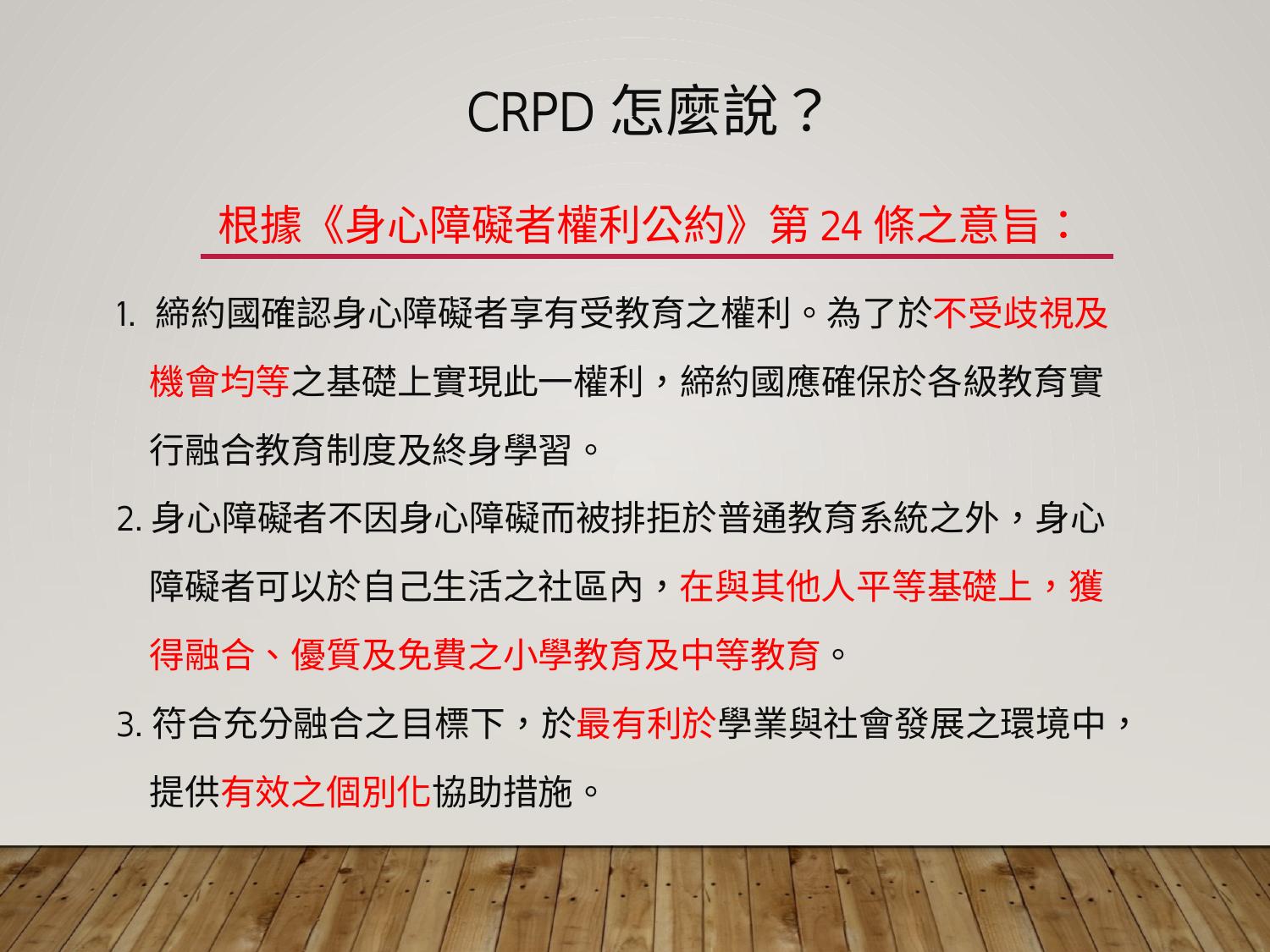

# CRPD怎麼說？ 根據《身心障礙者權利公約》第24條之意旨：
1. 締約國確認身心障礙者享有受教育之權利。為了於不受歧視及
   機會均等之基礎上實現此一權利，締約國應確保於各級教育實
   行融合教育制度及終身學習。
2.身心障礙者不因身心障礙而被排拒於普通教育系統之外，身心
   障礙者可以於自己生活之社區內，在與其他人平等基礎上，獲
   得融合、優質及免費之小學教育及中等教育。
3.符合充分融合之目標下，於最有利於學業與社會發展之環境中，
   提供有效之個別化協助措施。